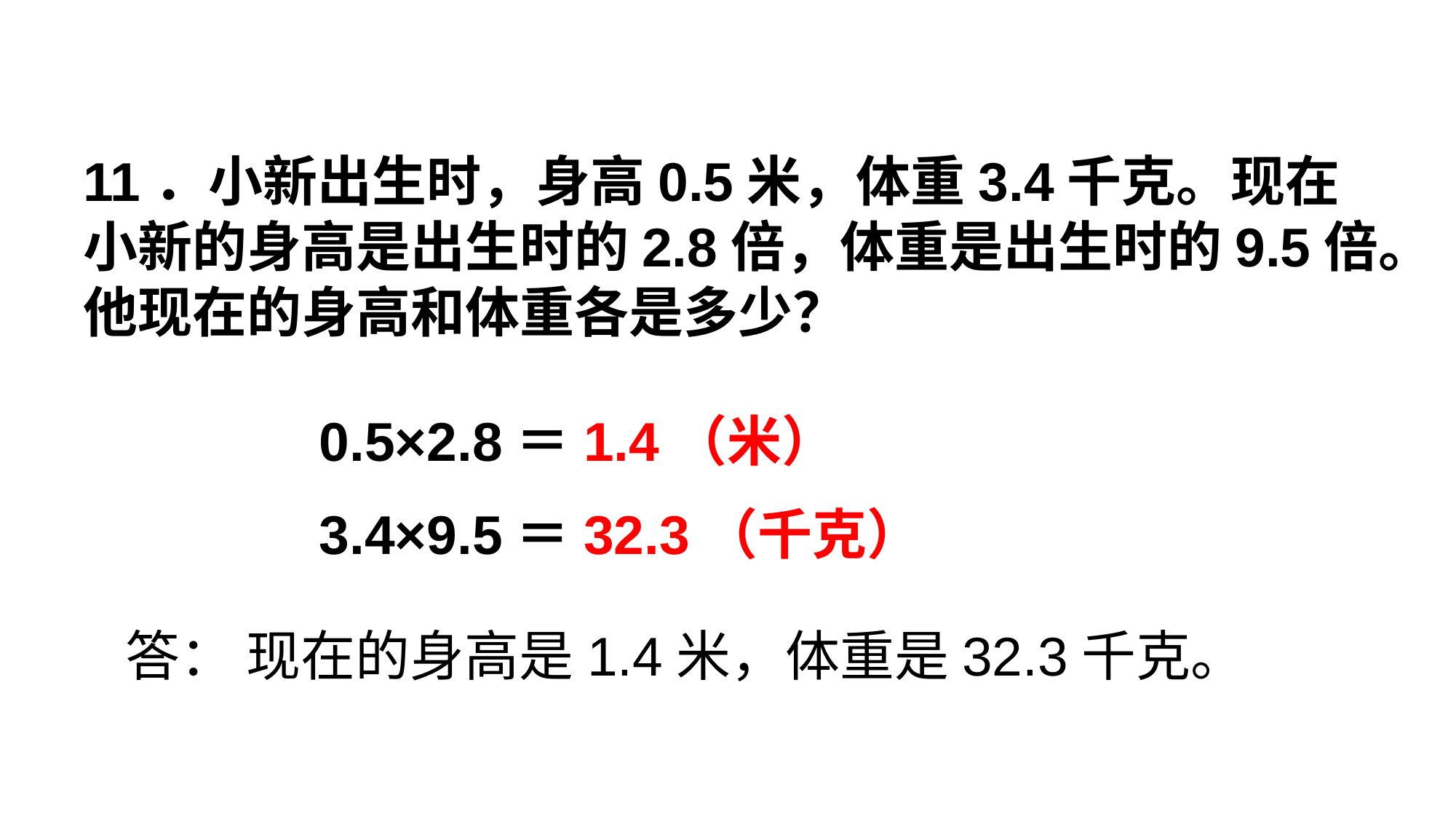

11．小新出生时，身高0.5米，体重3.4千克。现在小新的身高是出生时的2.8倍，体重是出生时的9.5倍。他现在的身高和体重各是多少？
0.5×2.8＝
1.4（米）
3.4×9.5＝
32.3（千克）
答： 现在的身高是1.4米，体重是32.3千克。